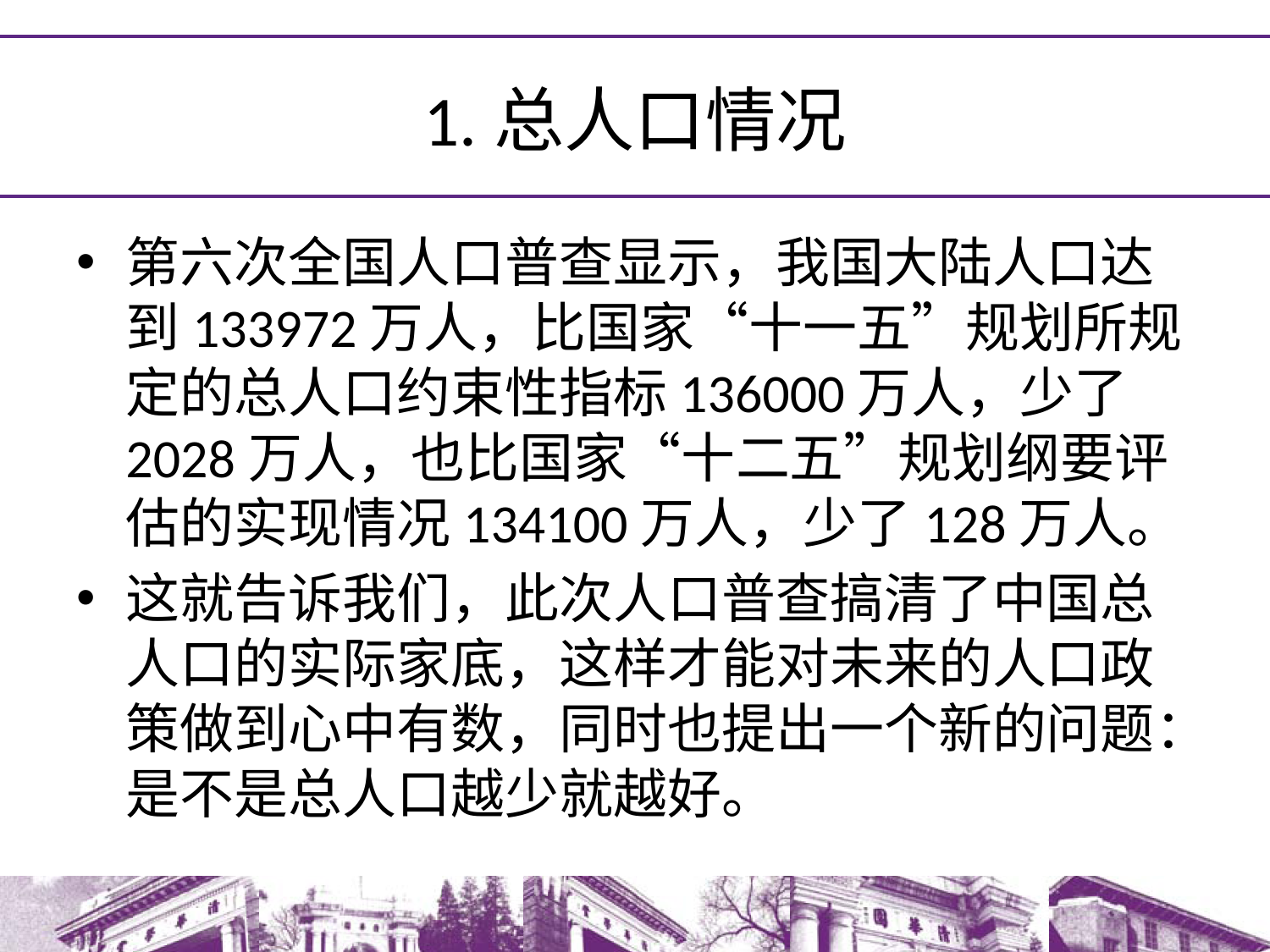

# 1.总人口情况
第六次全国人口普查显示，我国大陆人口达到133972万人，比国家“十一五”规划所规定的总人口约束性指标136000万人，少了2028万人，也比国家“十二五”规划纲要评估的实现情况134100万人，少了128万人。
这就告诉我们，此次人口普查搞清了中国总人口的实际家底，这样才能对未来的人口政策做到心中有数，同时也提出一个新的问题：是不是总人口越少就越好。